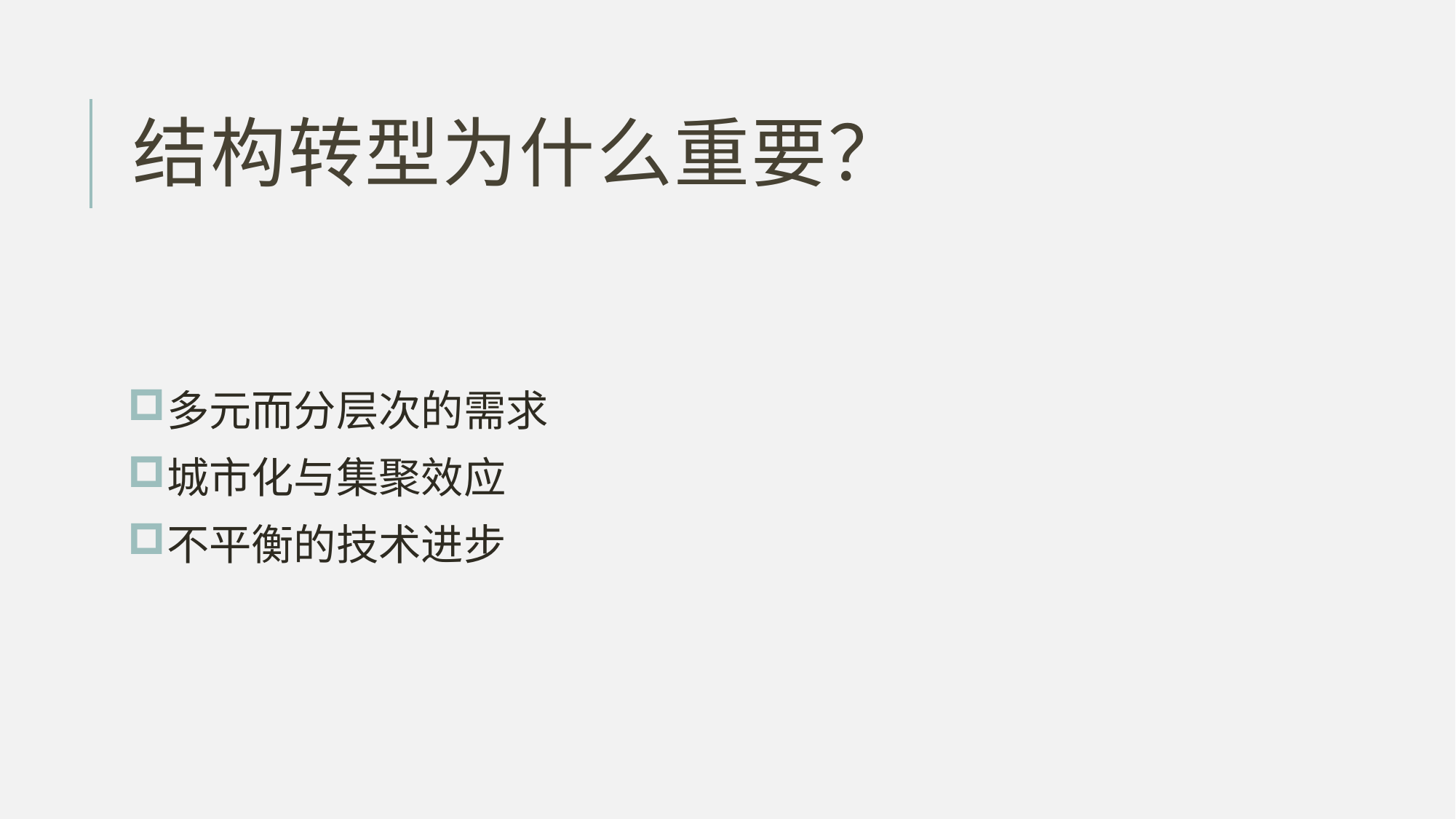

# 结构转型为什么重要？
多元而分层次的需求
城市化与集聚效应
不平衡的技术进步